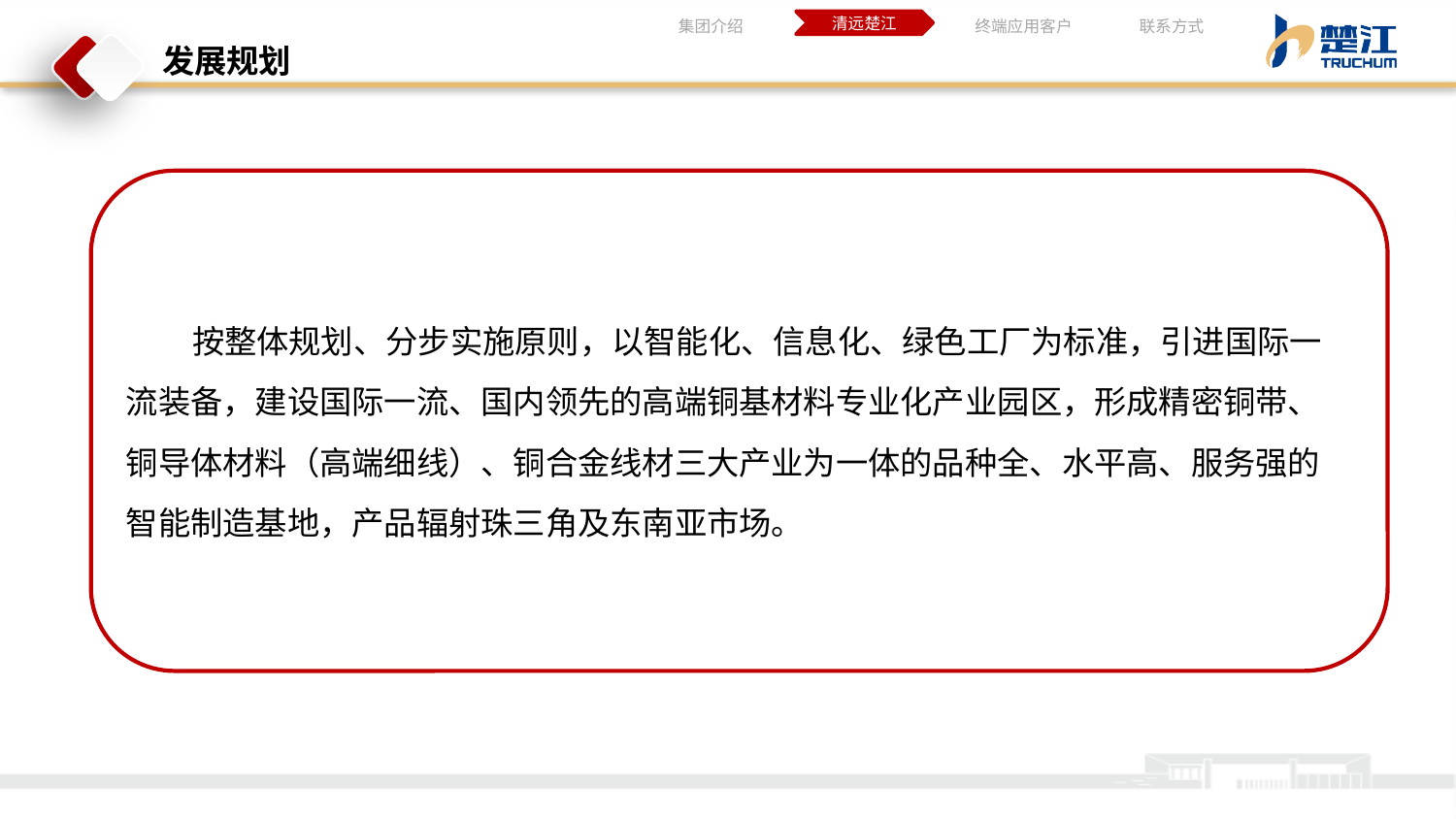

集团介绍
终端应用客户
联系方式
清远楚江
发展规划
        按整体规划、分步实施原则，以智能化、信息化、绿色工厂为标准，引进国际一流装备，建设国际一流、国内领先的高端铜基材料专业化产业园区，形成精密铜带、铜导体材料（高端细线）、铜合金线材三大产业为一体的品种全、水平高、服务强的智能制造基地，产品辐射珠三角及东南亚市场。